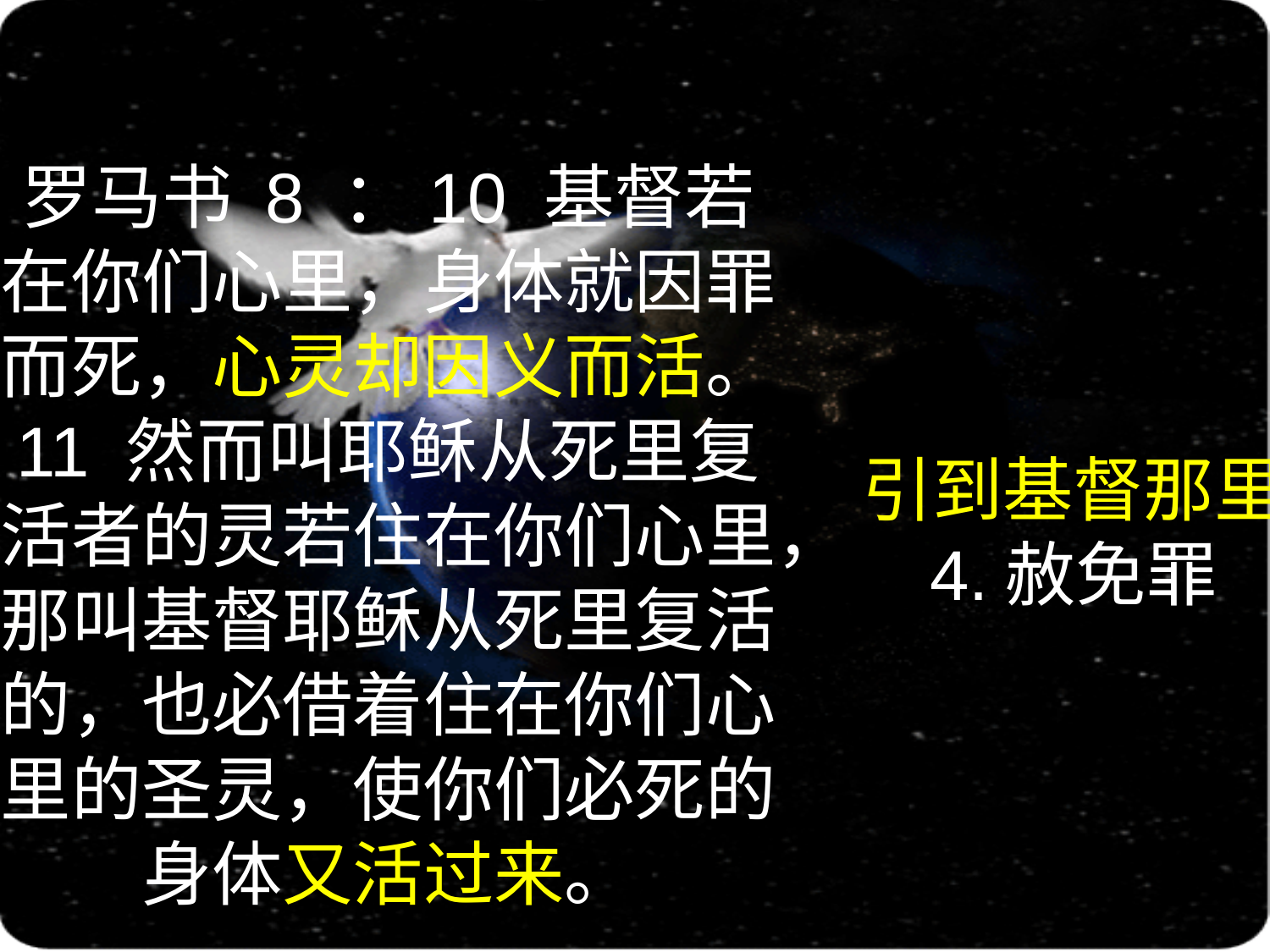

引到基督那里
4.赦免罪
# 罗马书 8 ：10 基督若在你们心里，身体就因罪而死，心灵却因义而活。 11 然而叫耶稣从死里复活者的灵若住在你们心里，那叫基督耶稣从死里复活的，也必借着住在你们心里的圣灵，使你们必死的身体又活过来。